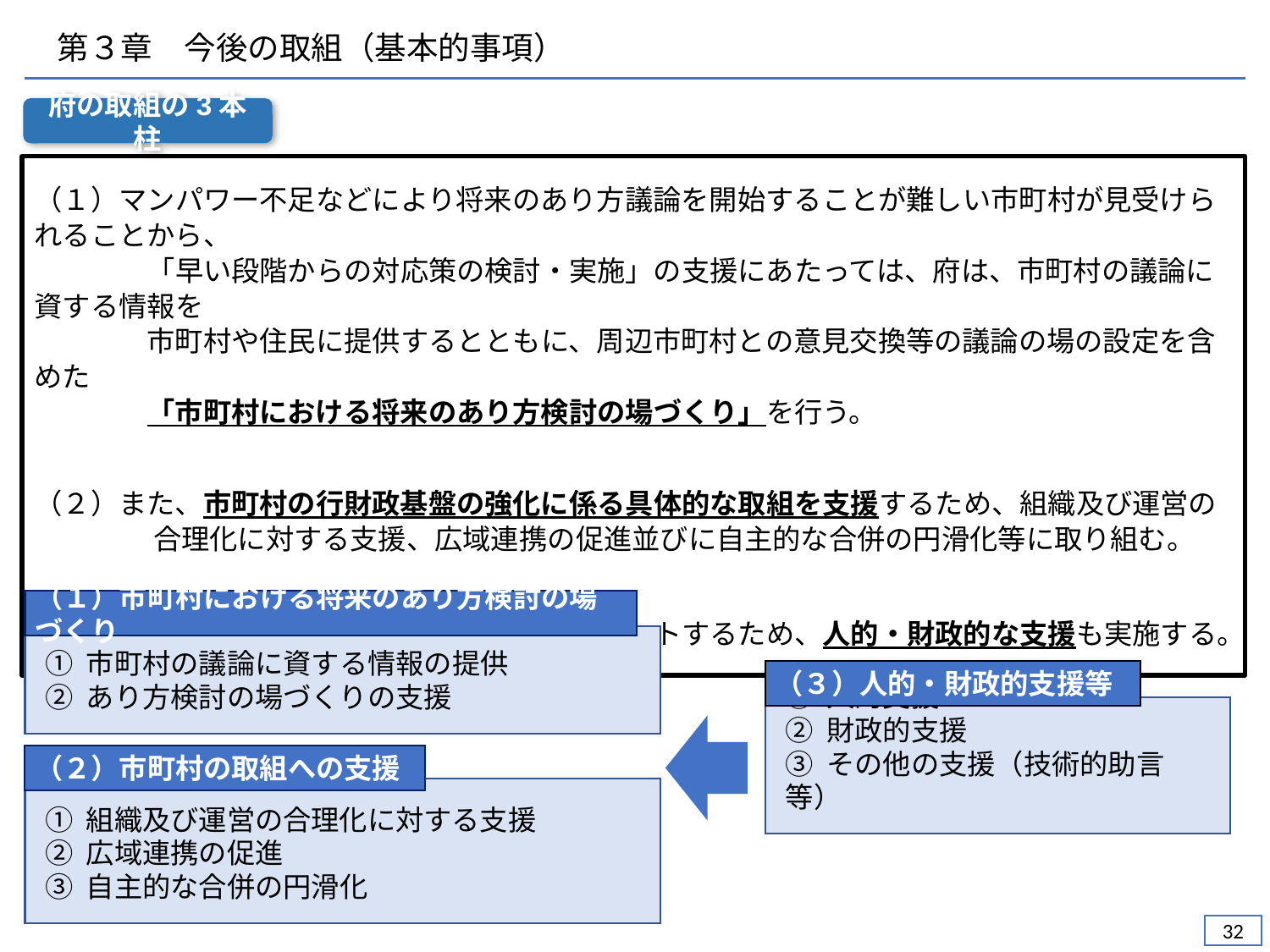

第３章　今後の取組（基本的事項）
府の取組の3本柱
（１）マンパワー不足などにより将来のあり方議論を開始することが難しい市町村が見受けられることから、　
　　　　「早い段階からの対応策の検討・実施」の支援にあたっては、府は、市町村の議論に資する情報を
　　　　市町村や住民に提供するとともに、周辺市町村との意見交換等の議論の場の設定を含めた
　　　　「市町村における将来のあり方検討の場づくり」を行う。

（２）また、市町村の行財政基盤の強化に係る具体的な取組を支援するため、組織及び運営の
　　　　 合理化に対する支援、広域連携の促進並びに自主的な合併の円滑化等に取り組む。

（３）さらに、上記2つの市町村の取組をサポートするため、人的・財政的な支援も実施する。
（１）市町村における将来のあり方検討の場づくり
① 市町村の議論に資する情報の提供
② あり方検討の場づくりの支援
（３）人的・財政的支援等
① 人的支援
② 財政的支援
③ その他の支援（技術的助言等）
（２）市町村の取組への支援
① 組織及び運営の合理化に対する支援
② 広域連携の促進
③ 自主的な合併の円滑化

32